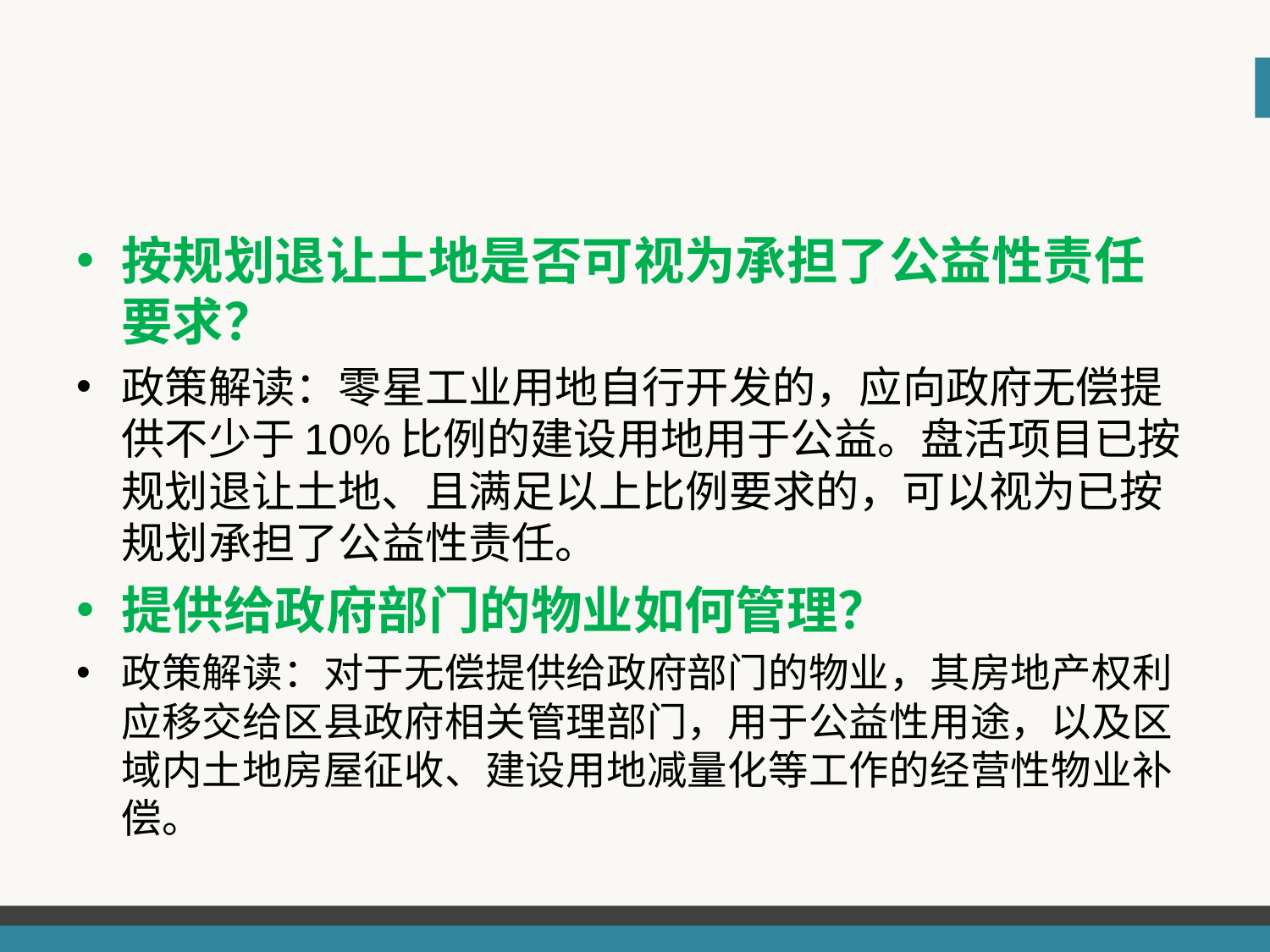

#
按规划退让土地是否可视为承担了公益性责任要求？
政策解读：零星工业用地自行开发的，应向政府无偿提供不少于10%比例的建设用地用于公益。盘活项目已按规划退让土地、且满足以上比例要求的，可以视为已按规划承担了公益性责任。
提供给政府部门的物业如何管理？
政策解读：对于无偿提供给政府部门的物业，其房地产权利应移交给区县政府相关管理部门，用于公益性用途，以及区域内土地房屋征收、建设用地减量化等工作的经营性物业补偿。